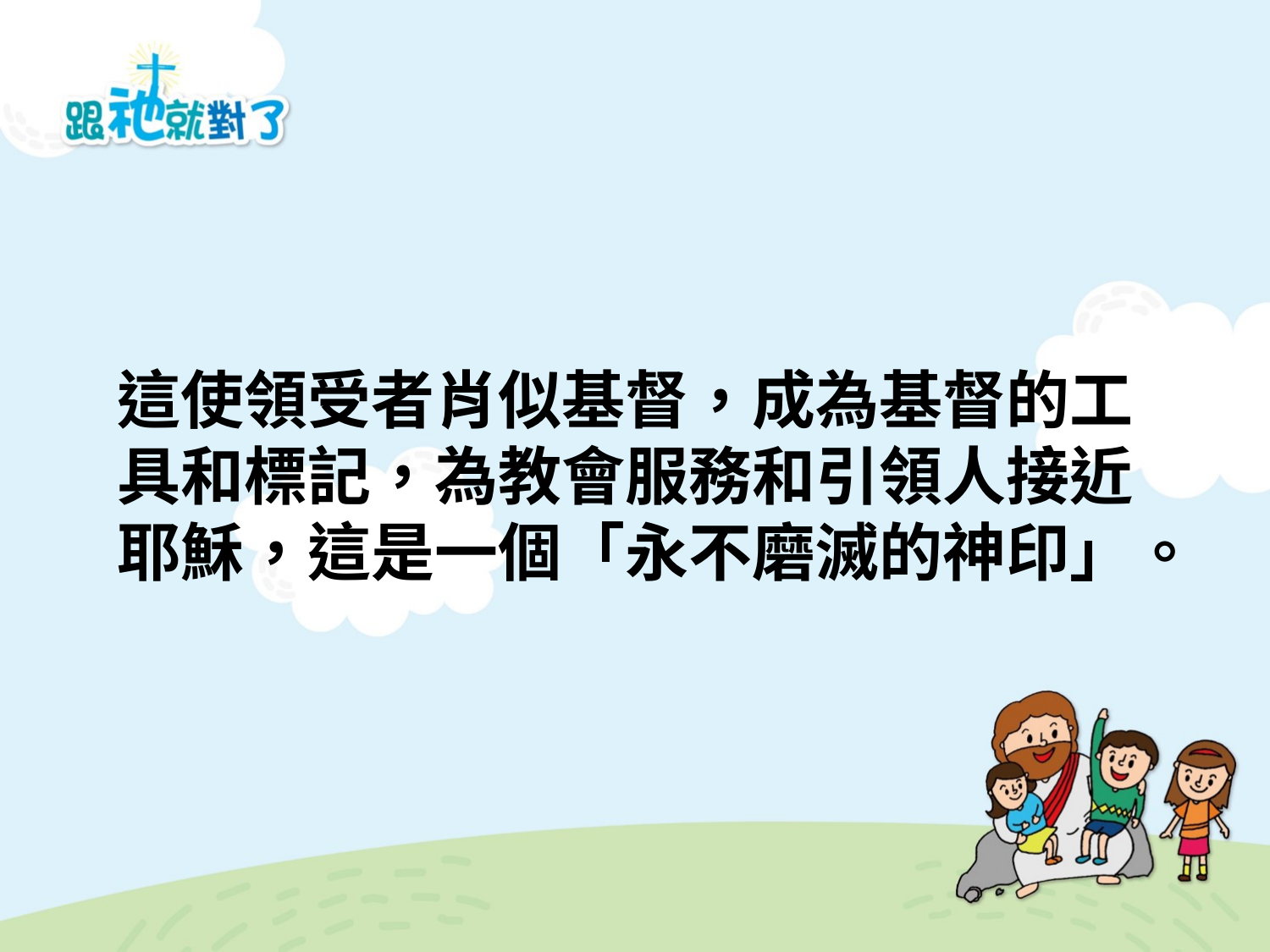

這使領受者肖似基督，成為基督的工具和標記，為教會服務和引領人接近耶穌，這是一個「永不磨滅的神印」。